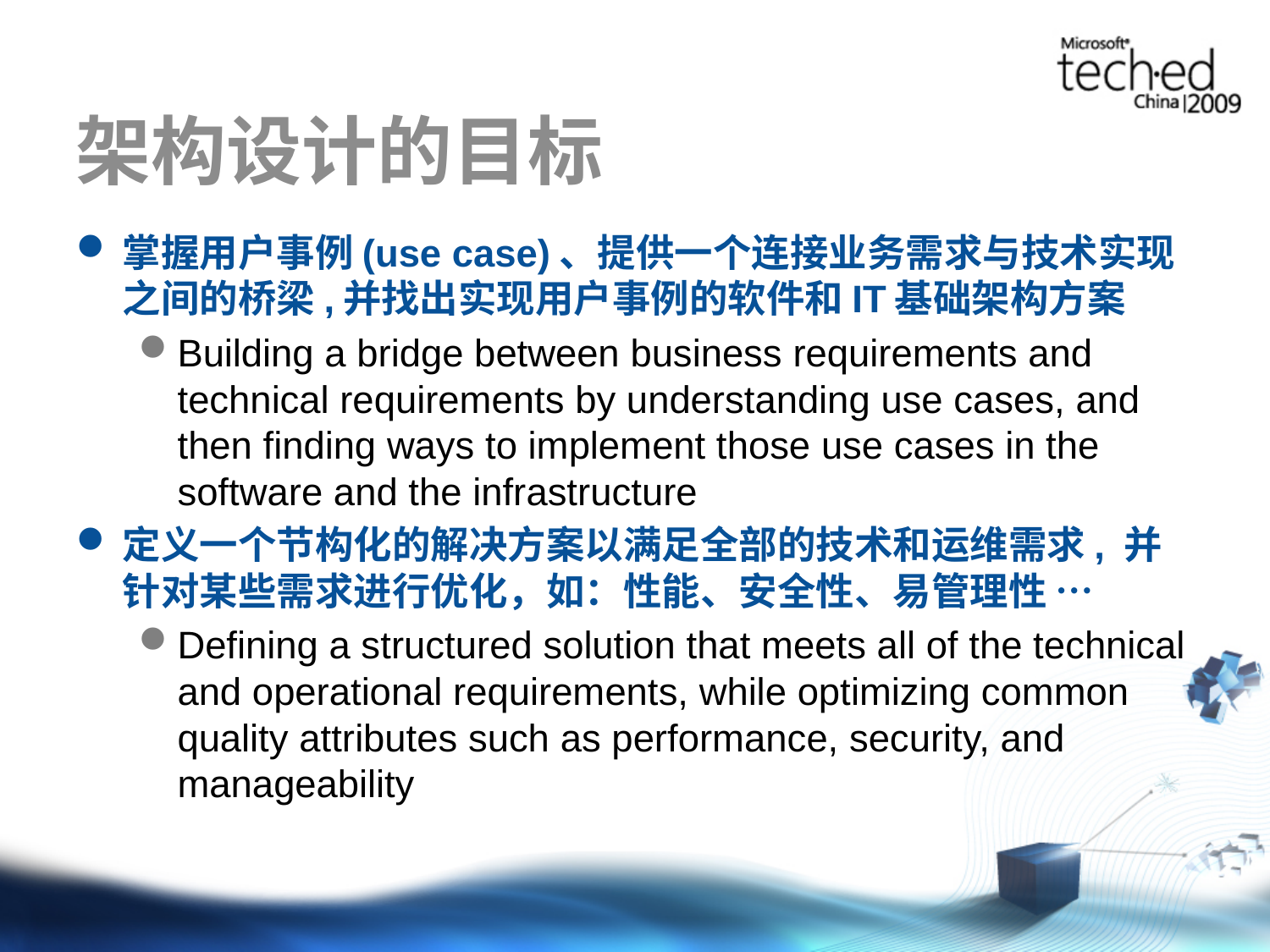

# 架构设计的目标
掌握用户事例(use case)、提供一个连接业务需求与技术实现之间的桥梁,并找出实现用户事例的软件和IT基础架构方案
Building a bridge between business requirements and technical requirements by understanding use cases, and then finding ways to implement those use cases in the software and the infrastructure
定义一个节构化的解决方案以满足全部的技术和运维需求, 并针对某些需求进行优化，如：性能、安全性、易管理性 …
Defining a structured solution that meets all of the technical and operational requirements, while optimizing common quality attributes such as performance, security, and manageability